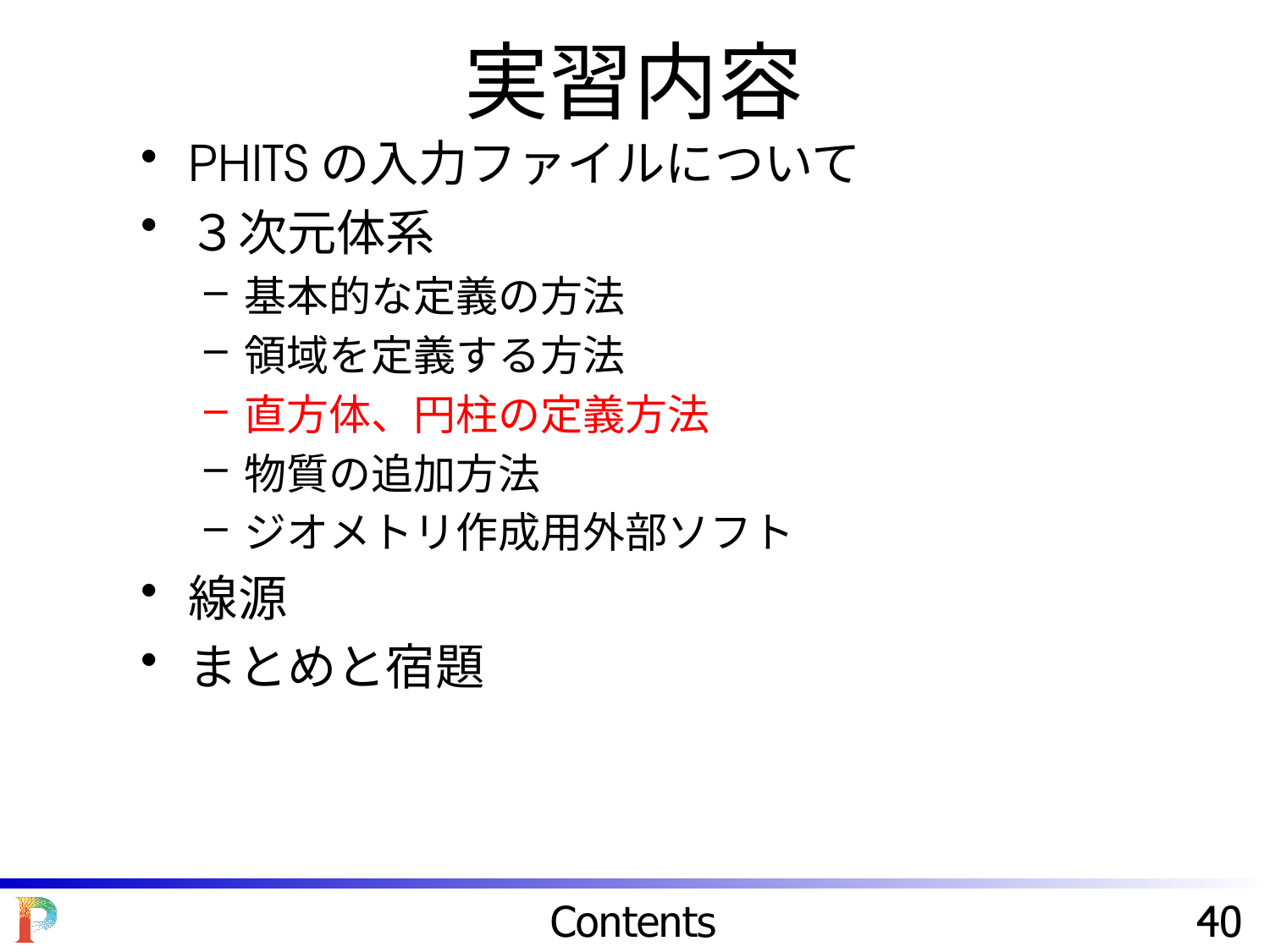

実習内容
PHITSの入力ファイルについて
３次元体系
基本的な定義の方法
領域を定義する方法
直方体、円柱の定義方法
物質の追加方法
ジオメトリ作成用外部ソフト
線源
まとめと宿題
Contents